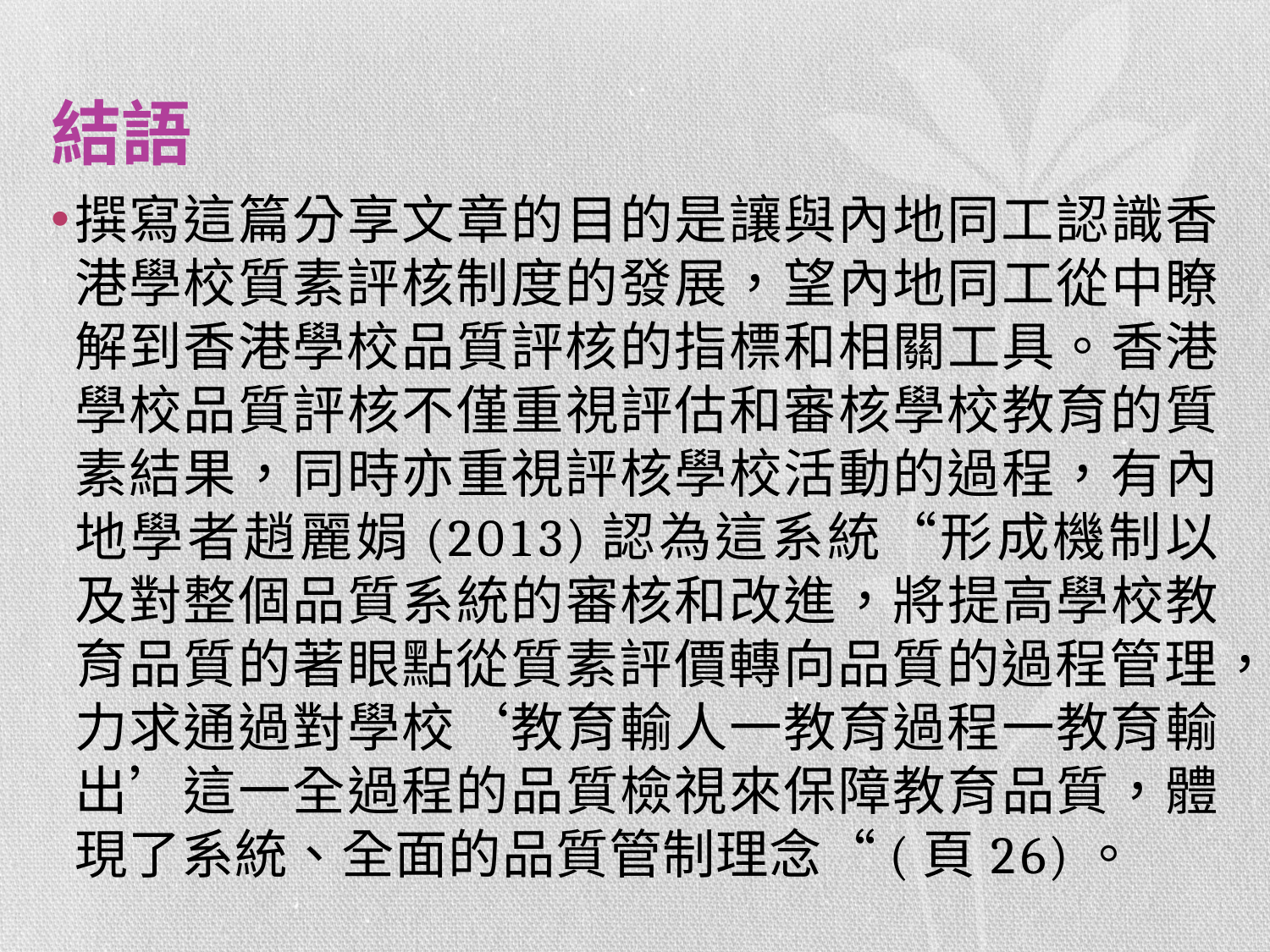

# 結語
撰寫這篇分享文章的目的是讓與內地同工認識香港學校質素評核制度的發展，望內地同工從中瞭解到香港學校品質評核的指標和相關工具。香港學校品質評核不僅重視評估和審核學校教育的質素結果，同時亦重視評核學校活動的過程，有內地學者趙麗娟(2013)認為這系統“形成機制以及對整個品質系統的審核和改進，將提高學校教育品質的著眼點從質素評價轉向品質的過程管理，力求通過對學校‘教育輸人一教育過程一教育輸出’這一全過程的品質檢視來保障教育品質，體現了系統、全面的品質管制理念“(頁26)。